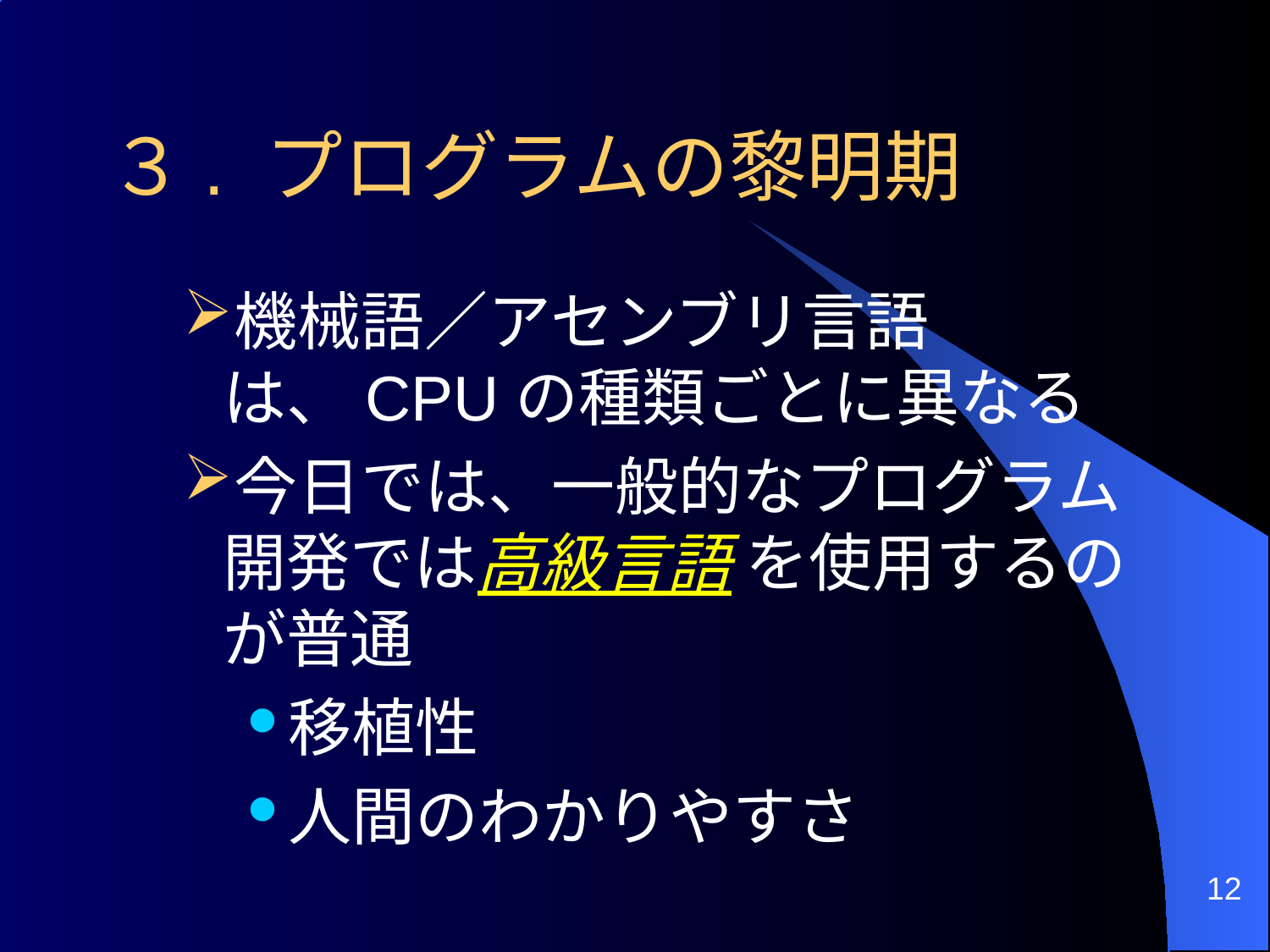

# ３. プログラムの黎明期
機械語／アセンブリ言語は、CPUの種類ごとに異なる
今日では、一般的なプログラム開発では高級言語 を使用するのが普通
移植性
人間のわかりやすさ
12